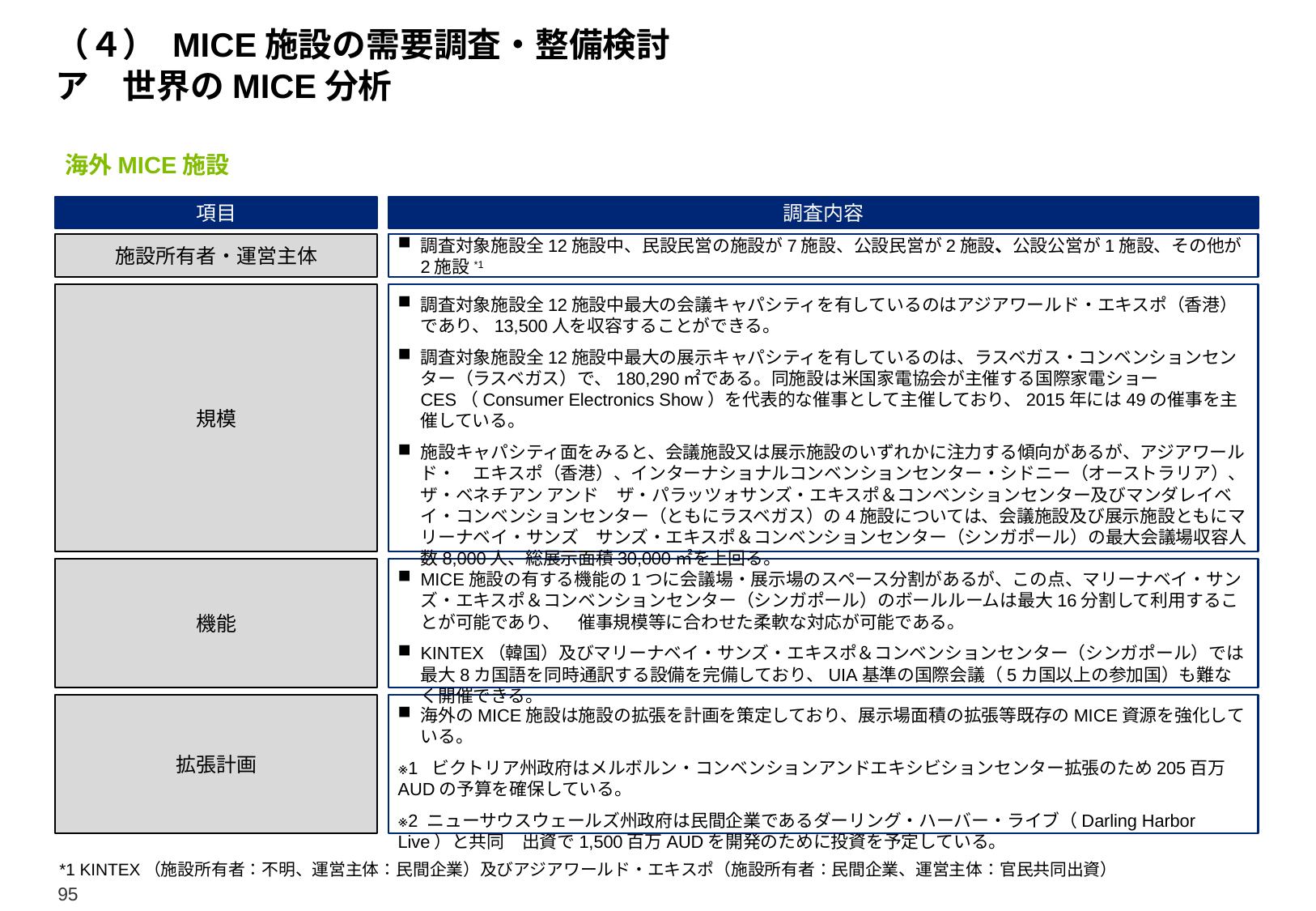

# （４） MICE施設の需要調査・整備検討 ア　世界のMICE分析
海外MICE施設
項目
調査内容
施設所有者・運営主体
調査対象施設全12施設中、民設民営の施設が7施設、公設民営が2施設、公設公営が1施設、その他が2施設*1
規模
調査対象施設全12施設中最大の会議キャパシティを有しているのはアジアワールド・エキスポ（香港）であり、13,500人を収容することができる。
調査対象施設全12施設中最大の展示キャパシティを有しているのは、ラスベガス・コンベンションセンター（ラスベガス）で、180,290㎡である。同施設は米国家電協会が主催する国際家電ショーCES（Consumer Electronics Show）を代表的な催事として主催しており、2015年には49の催事を主催している。
施設キャパシティ面をみると、会議施設又は展示施設のいずれかに注力する傾向があるが、アジアワールド・　エキスポ（香港）、インターナショナルコンベンションセンター・シドニー（オーストラリア）、ザ・ベネチアン アンド　ザ・パラッツォサンズ・エキスポ＆コンベンションセンター及びマンダレイベイ・コンベンションセンター（ともにラスベガス）の4施設については、会議施設及び展示施設ともにマリーナベイ・サンズ　サンズ・エキスポ＆コンベンションセンター（シンガポール）の最大会議場収容人数8,000人、総展示面積30,000㎡を上回る。
MICE施設の有する機能の1つに会議場・展示場のスペース分割があるが、この点、マリーナベイ・サンズ・エキスポ＆コンベンションセンター（シンガポール）のボールルームは最大16分割して利用することが可能であり、　催事規模等に合わせた柔軟な対応が可能である。
KINTEX（韓国）及びマリーナベイ・サンズ・エキスポ＆コンベンションセンター（シンガポール）では最大8カ国語を同時通訳する設備を完備しており、UIA基準の国際会議（5カ国以上の参加国）も難なく開催できる。
機能
拡張計画
海外のMICE施設は施設の拡張を計画を策定しており、展示場面積の拡張等既存のMICE資源を強化している。
※1  ビクトリア州政府はメルボルン・コンベンションアンドエキシビションセンター拡張のため205百万AUDの予算を確保している。
※2 ニューサウスウェールズ州政府は民間企業であるダーリング・ハーバー・ライブ（Darling Harbor Live）と共同　出資で1,500百万AUDを開発のために投資を予定している。
*1 KINTEX（施設所有者：不明、運営主体：民間企業）及びアジアワールド・エキスポ（施設所有者：民間企業、運営主体：官民共同出資）
95